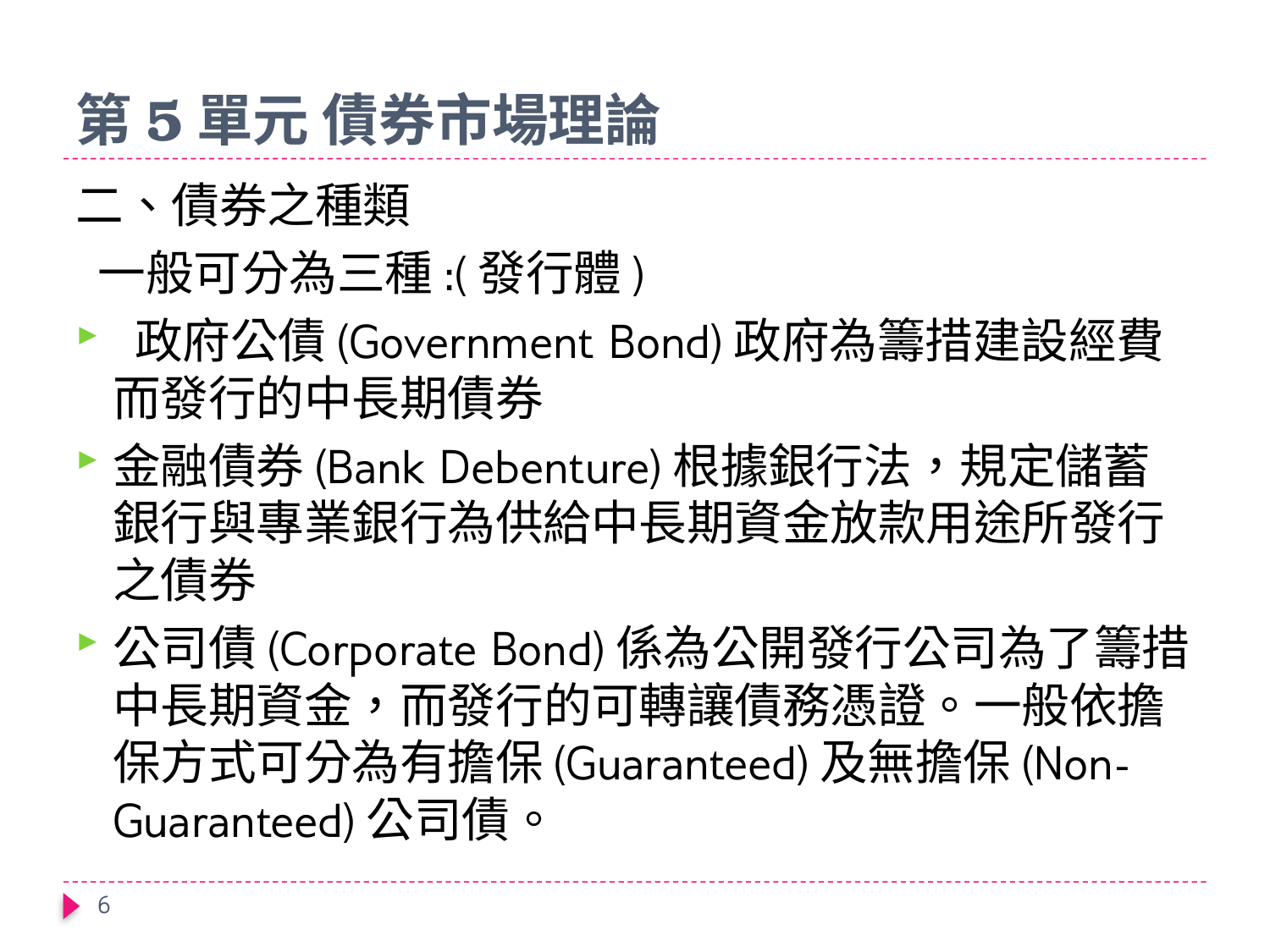

# 第5單元 債券市場理論
二、債券之種類
 一般可分為三種:(發行體)
 政府公債(Government Bond)政府為籌措建設經費而發行的中長期債券
金融債券(Bank Debenture)根據銀行法，規定儲蓄銀行與專業銀行為供給中長期資金放款用途所發行之債券
公司債(Corporate Bond)係為公開發行公司為了籌措中長期資金，而發行的可轉讓債務憑證。一般依擔保方式可分為有擔保(Guaranteed)及無擔保(Non-Guaranteed)公司債。

6